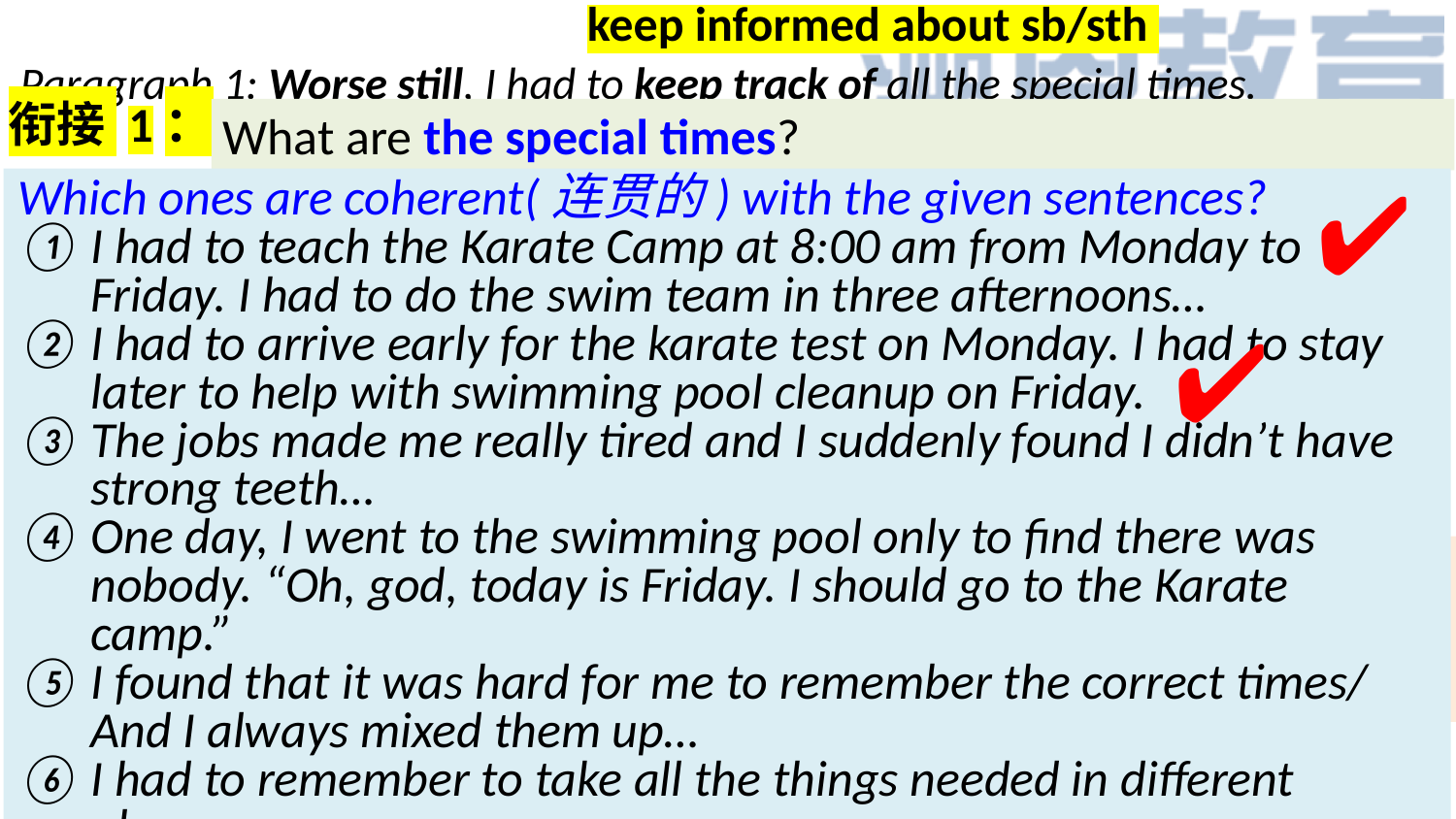

keep informed about sb/sth

Paragraph 1: Worse still, I had to keep track of all the special times.

Paragraph 2: Luckily, I, with my parents, came up with a solution to get organized.

衔接 1：
What are the special times?
✔
Which ones are coherent(连贯的) with the given sentences?
I had to teach the Karate Camp at 8:00 am from Monday to Friday. I had to do the swim team in three afternoons…
I had to arrive early for the karate test on Monday. I had to stay later to help with swimming pool cleanup on Friday.
The jobs made me really tired and I suddenly found I didn’t have strong teeth…
One day, I went to the swimming pool only to find there was nobody. “Oh, god, today is Friday. I should go to the Karate camp.”
I found that it was hard for me to remember the correct times/ And I always mixed them up…
I had to remember to take all the things needed in different places…
✔
How did I feel and what did I do eventually?
on the verge of breaking down; I went for my parents for help.
衔接 2：
衔接 3：